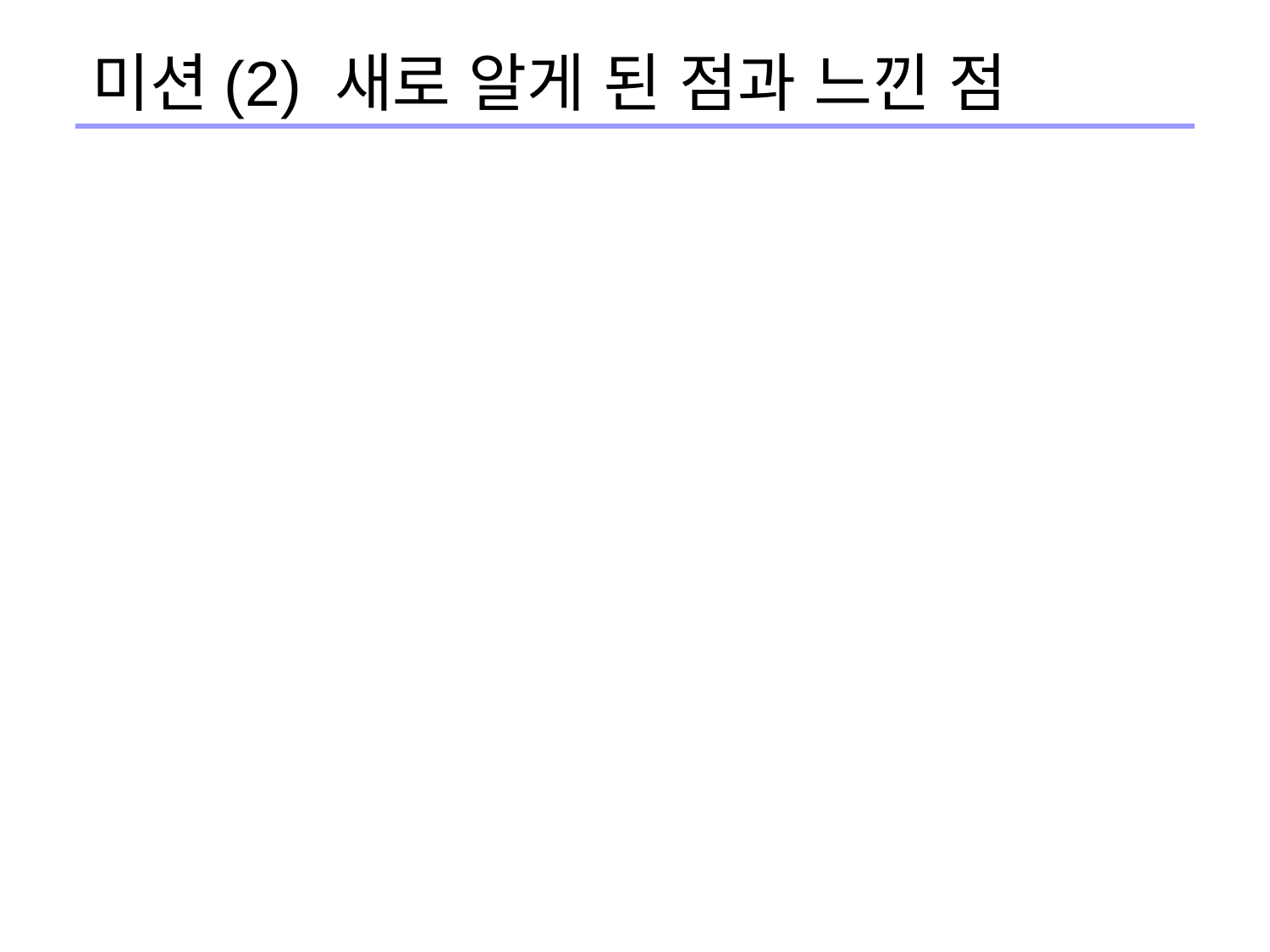

미션(2) 새로 알게 된 점과 느낀 점